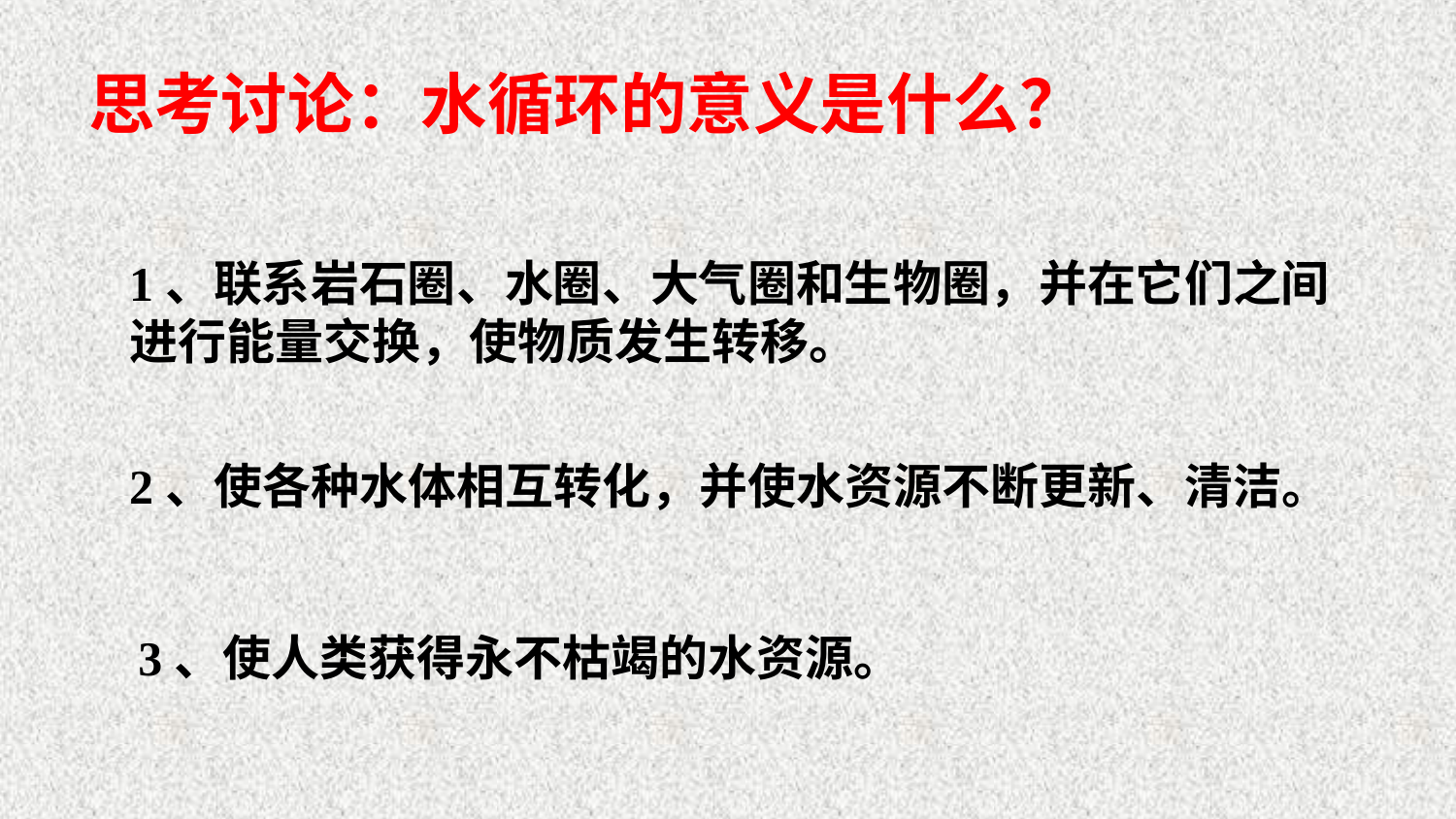

思考讨论：水循环的意义是什么？
1、联系岩石圈、水圈、大气圈和生物圈，并在它们之间进行能量交换，使物质发生转移。

2、使各种水体相互转化，并使水资源不断更新、清洁。
3、使人类获得永不枯竭的水资源。